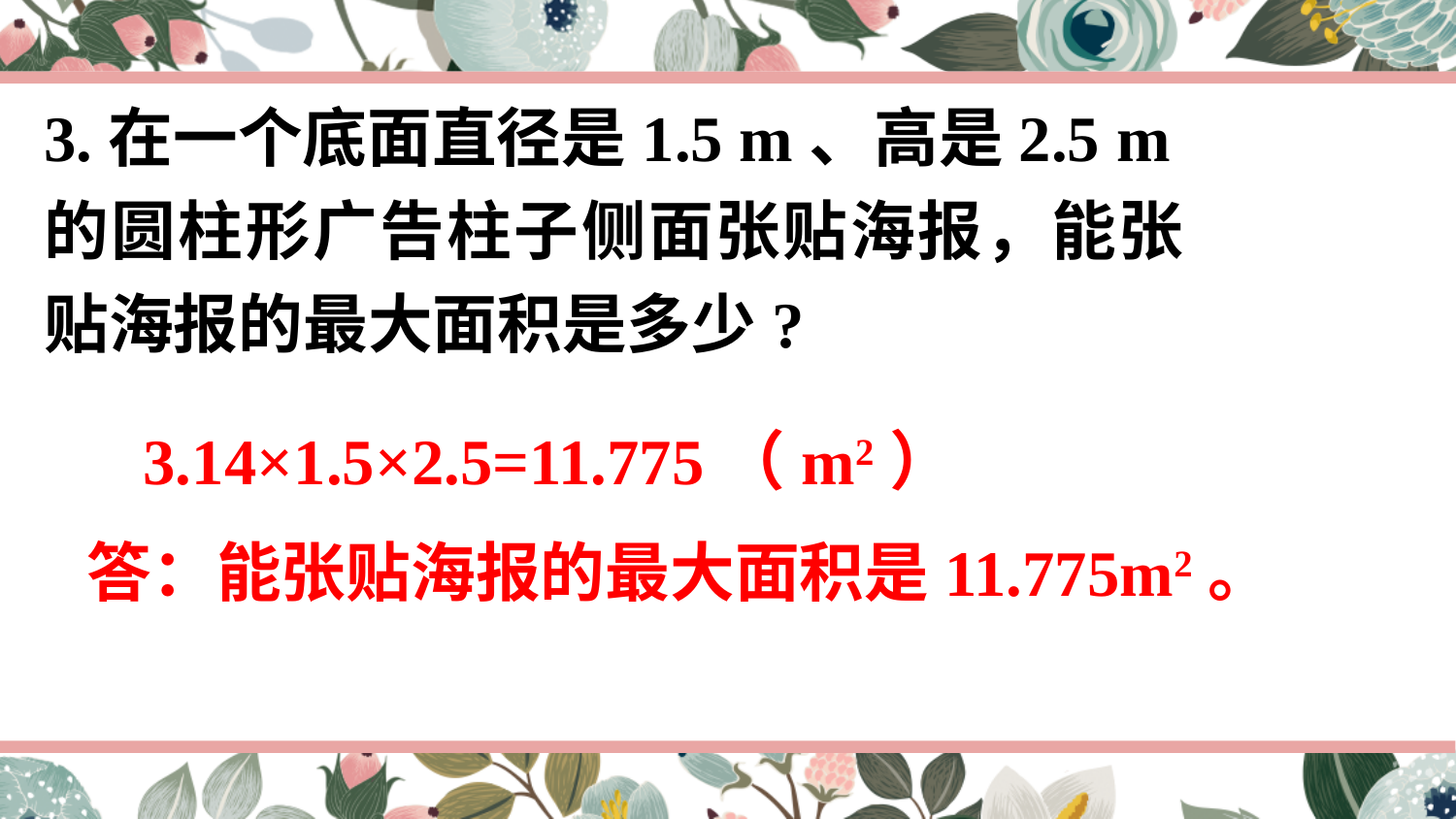

3.在一个底面直径是1.5 m、高是2.5 m的圆柱形广告柱子侧面张贴海报，能张贴海报的最大面积是多少?
3.14×1.5×2.5=11.775（m2）
答：能张贴海报的最大面积是11.775m2。